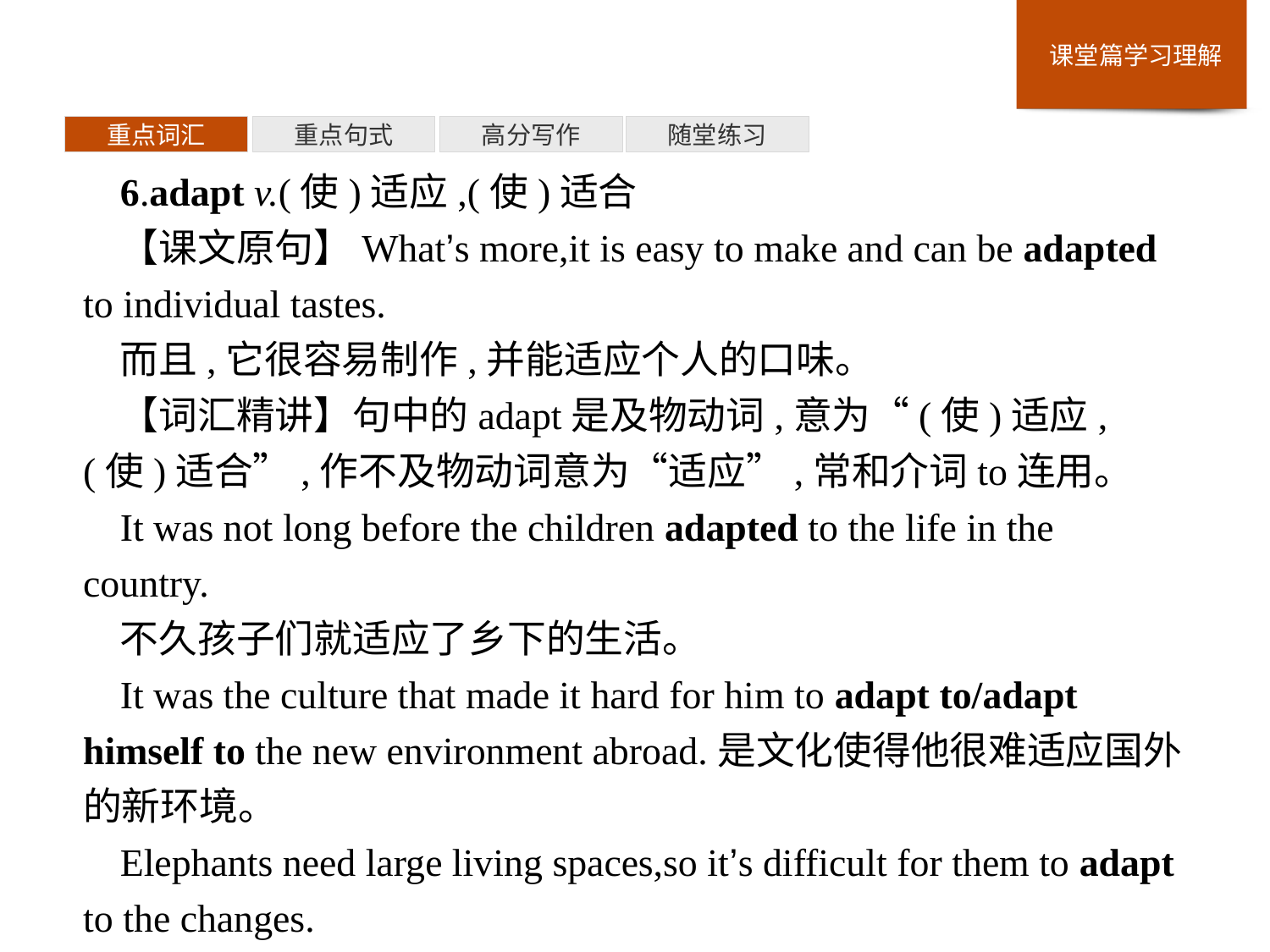

重点词汇
重点句式
高分写作
随堂练习
6.adapt v.(使)适应,(使)适合
【课文原句】What’s more,it is easy to make and can be adapted to individual tastes.
而且,它很容易制作,并能适应个人的口味。
【词汇精讲】句中的adapt是及物动词,意为“(使)适应,(使)适合”,作不及物动词意为“适应”,常和介词to连用。
It was not long before the children adapted to the life in the country.
不久孩子们就适应了乡下的生活。
It was the culture that made it hard for him to adapt to/adapt himself to the new environment abroad.是文化使得他很难适应国外的新环境。
Elephants need large living spaces,so it’s difficult for them to adapt to the changes.